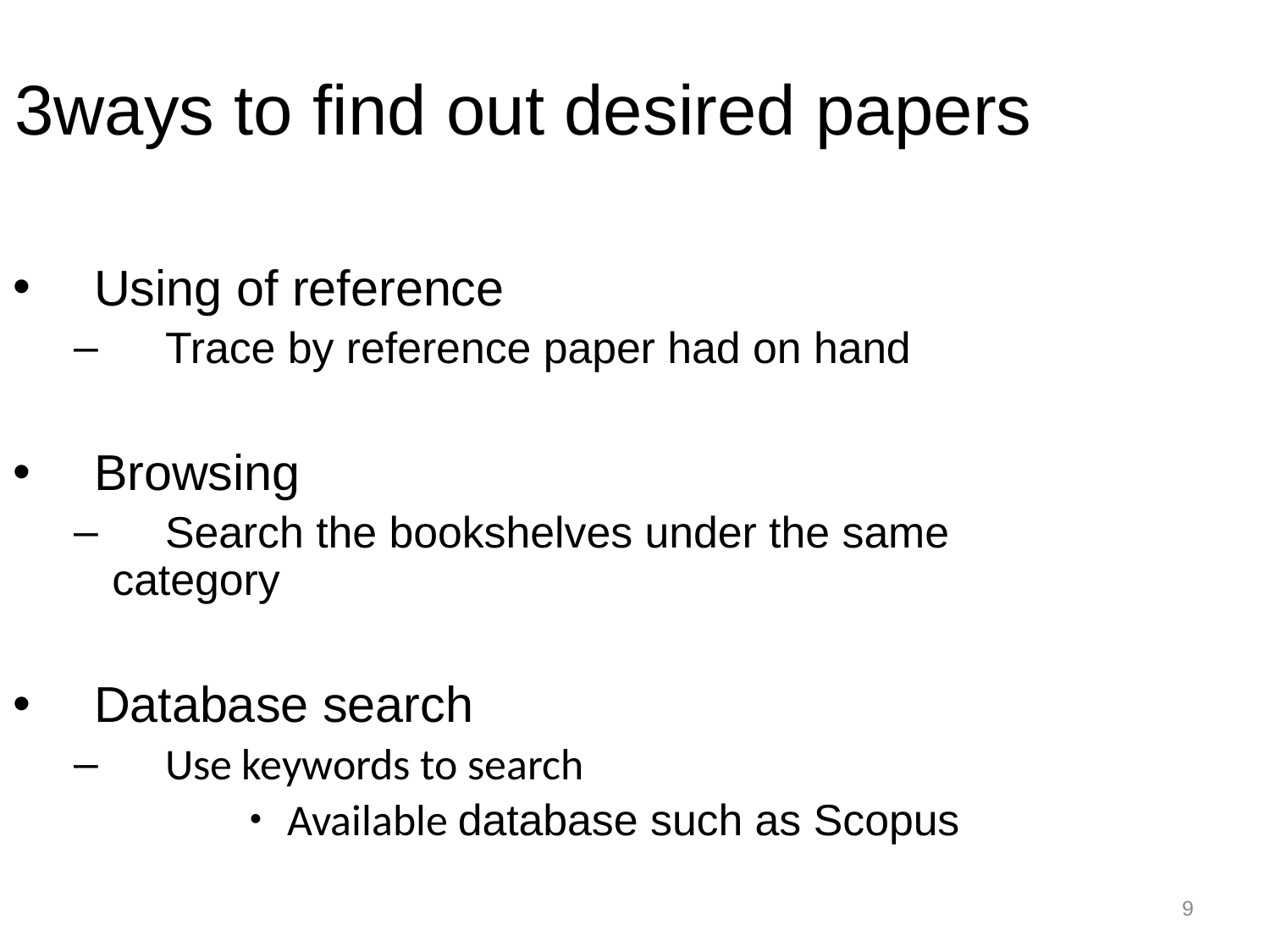

3ways to find out desired papers
Using of reference
　Trace by reference paper had on hand

Browsing
　Search the bookshelves under the same category

Database search
　Use keywords to search
　　　　・Available database such as Scopus
9